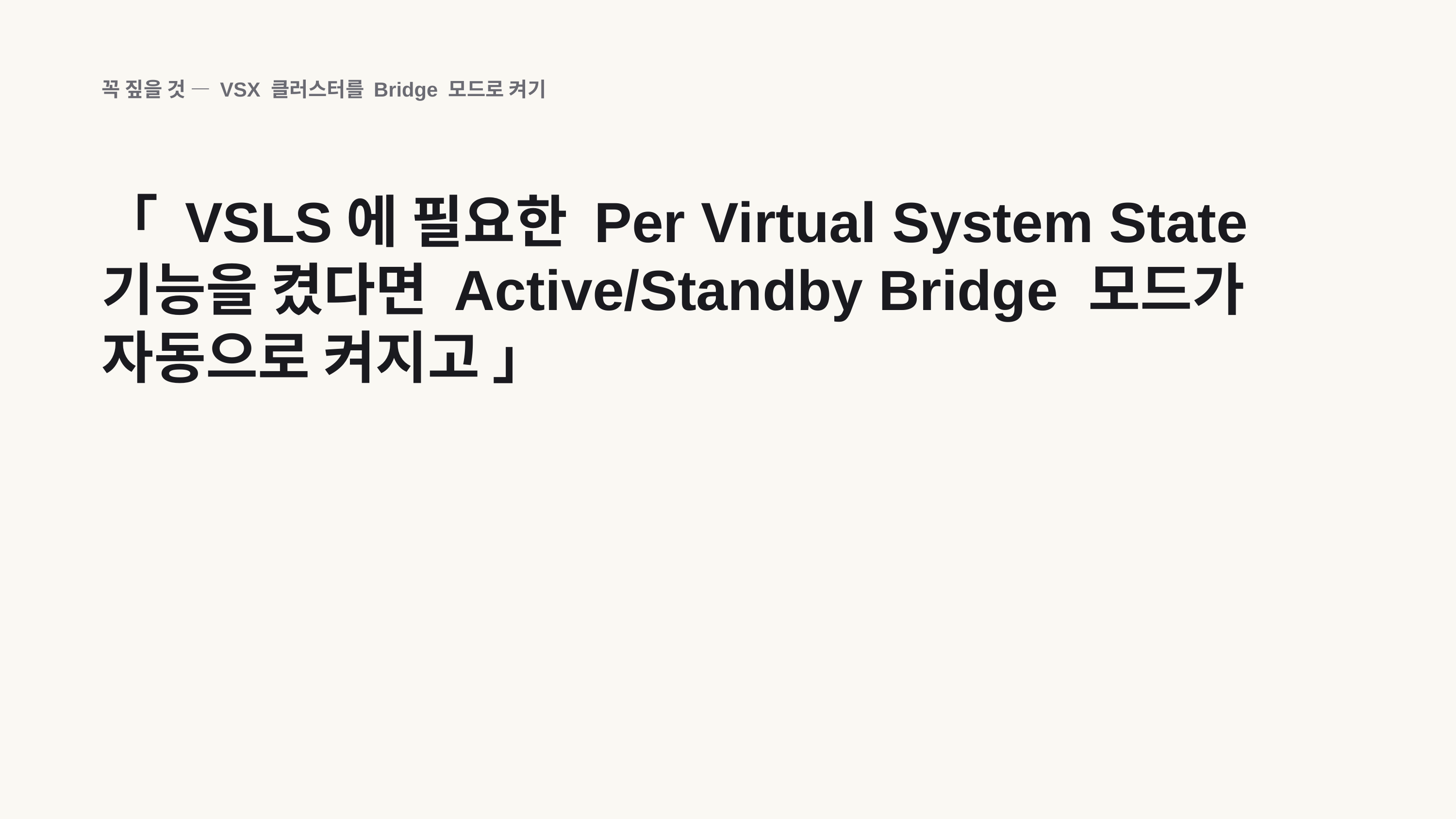

꼭 짚을 것 — VSX 클러스터를 Bridge 모드로 켜기
「 VSLS에 필요한 Per Virtual System State 기능을 켰다면 Active/Standby Bridge 모드가 자동으로 켜지고 」